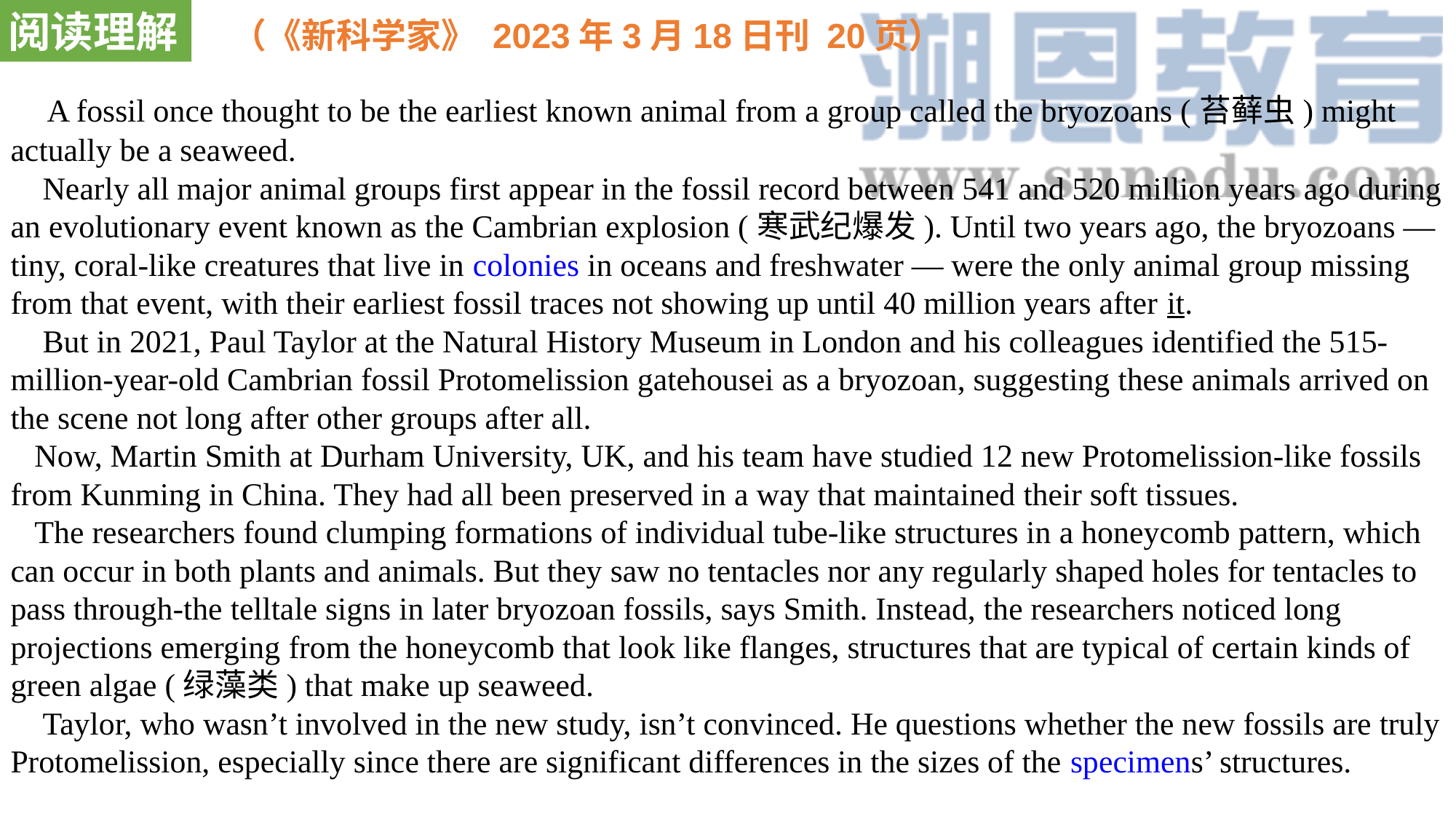

阅读理解
（《新科学家》 2023年3月18日刊 20页）
    A fossil once thought to be the earliest known animal from a group called the bryozoans (苔藓虫) might actually be a seaweed.
    Nearly all major animal groups first appear in the fossil record between 541 and 520 million years ago during an evolutionary event known as the Cambrian explosion (寒武纪爆发). Until two years ago, the bryozoans — tiny, coral-like creatures that live in colonies in oceans and freshwater — were the only animal group missing from that event, with their earliest fossil traces not showing up until 40 million years after it.
    But in 2021, Paul Taylor at the Natural History Museum in London and his colleagues identified the 515-million-year-old Cambrian fossil Protomelission gatehousei as a bryozoan, suggesting these animals arrived on the scene not long after other groups after all.
   Now, Martin Smith at Durham University, UK, and his team have studied 12 new Protomelission-like fossils from Kunming in China. They had all been preserved in a way that maintained their soft tissues.
   The researchers found clumping formations of individual tube-like structures in a honeycomb pattern, which can occur in both plants and animals. But they saw no tentacles nor any regularly shaped holes for tentacles to pass through-the telltale signs in later bryozoan fossils, says Smith. Instead, the researchers noticed long projections emerging from the honeycomb that look like flanges, structures that are typical of certain kinds of green algae (绿藻类) that make up seaweed.
    Taylor, who wasn’t involved in the new study, isn’t convinced. He questions whether the new fossils are truly Protomelission, especially since there are significant differences in the sizes of the specimens’ structures.